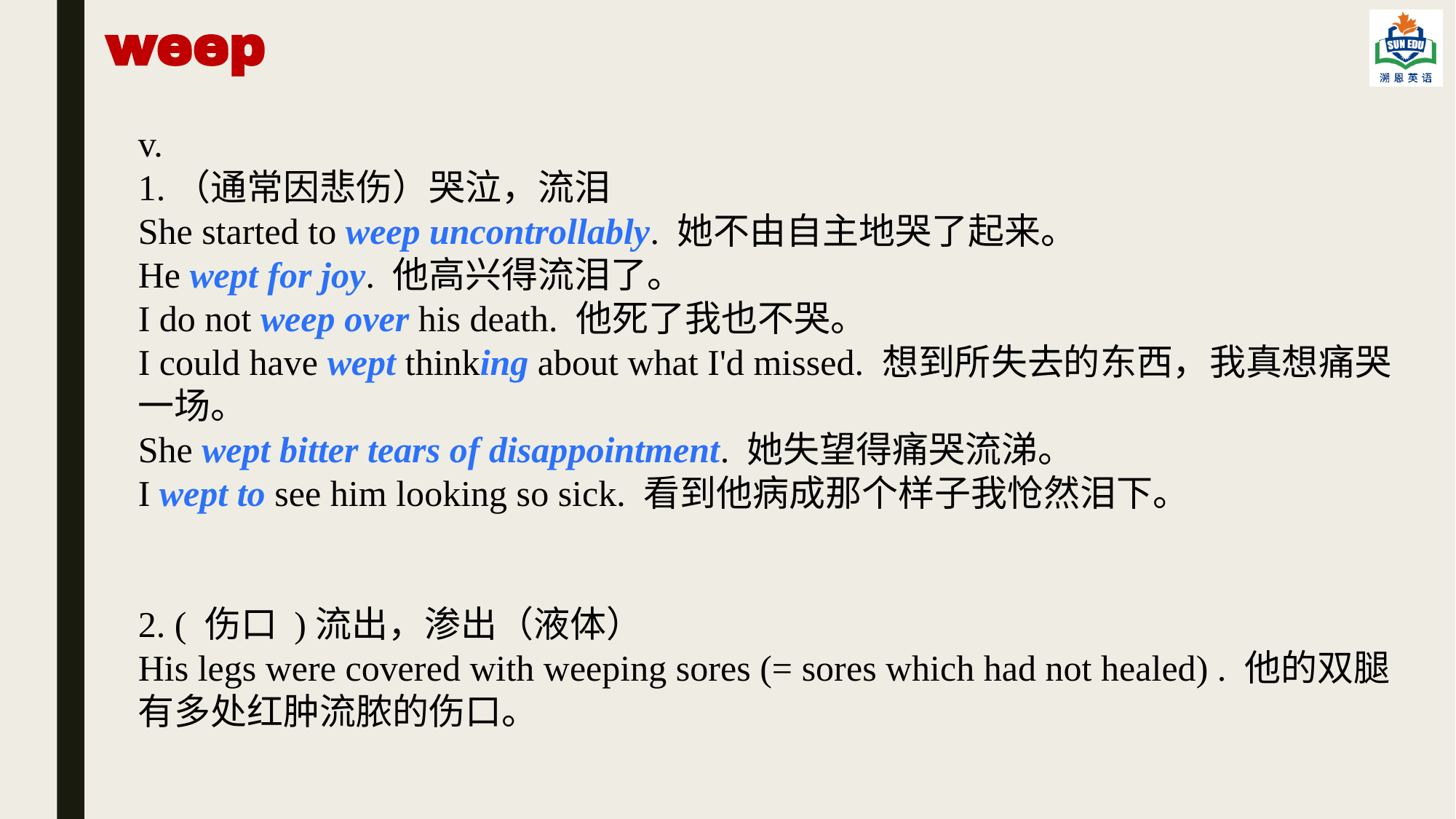

weep
v.
1.（通常因悲伤）哭泣，流泪
She started to weep uncontrollably. 她不由自主地哭了起来。
He wept for joy. 他高兴得流泪了。
I do not weep over his death. 他死了我也不哭。
I could have wept thinking about what I'd missed. 想到所失去的东西，我真想痛哭一场。
She wept bitter tears of disappointment. 她失望得痛哭流涕。
I wept to see him looking so sick. 看到他病成那个样子我怆然泪下。

2. ( 伤口 )流出，渗出（液体）
His legs were covered with weeping sores (= sores which had not healed) . 他的双腿有多处红肿流脓的伤口。